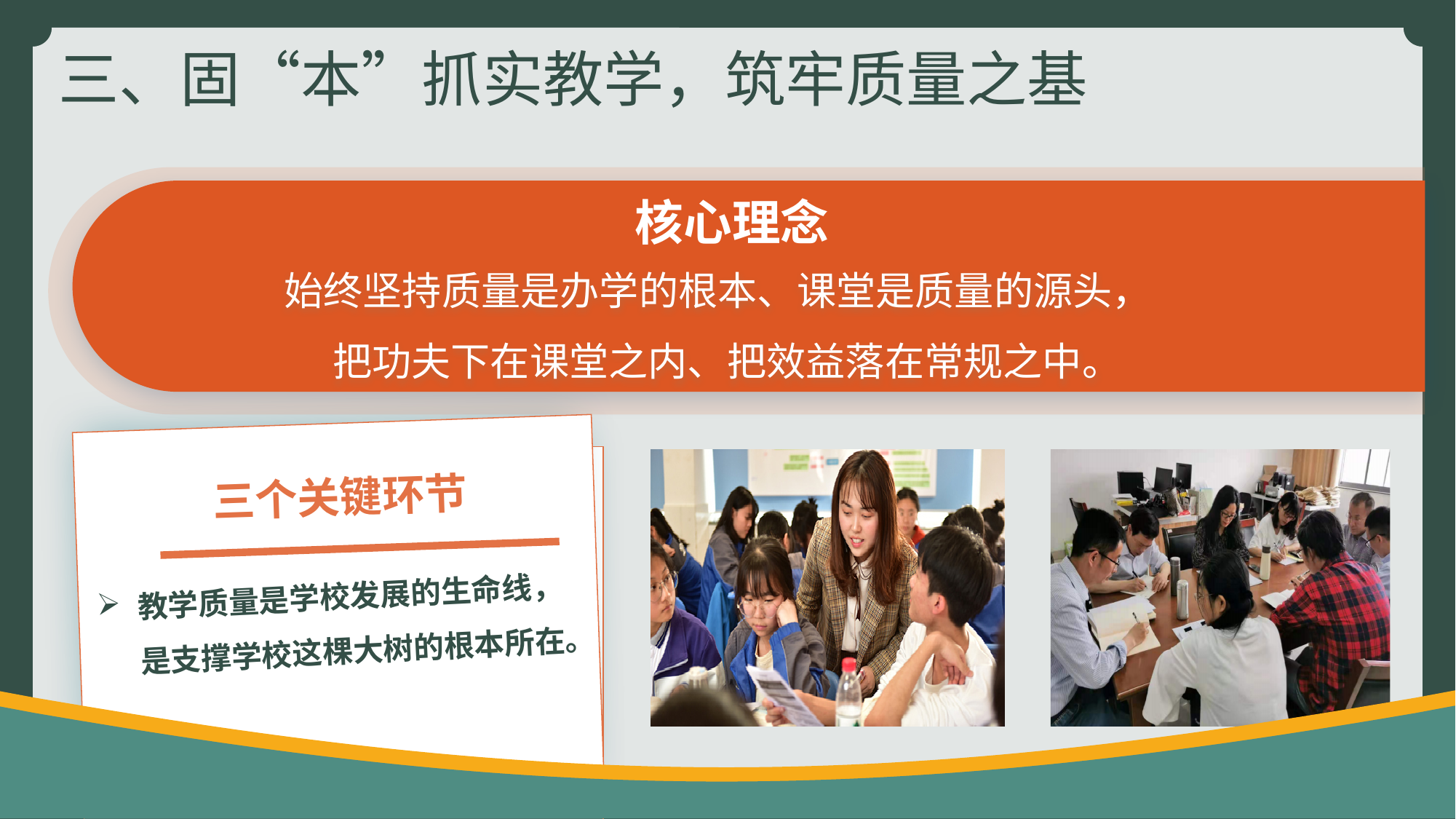

三、固“本”抓实教学，筑牢质量之基
核心理念

始终坚持质量是办学的根本、课堂是质量的源头，
 把功夫下在课堂之内、把效益落在常规之中。

三个关键环节
教学质量是学校发展的生命线，是支撑学校这棵大树的根本所在。